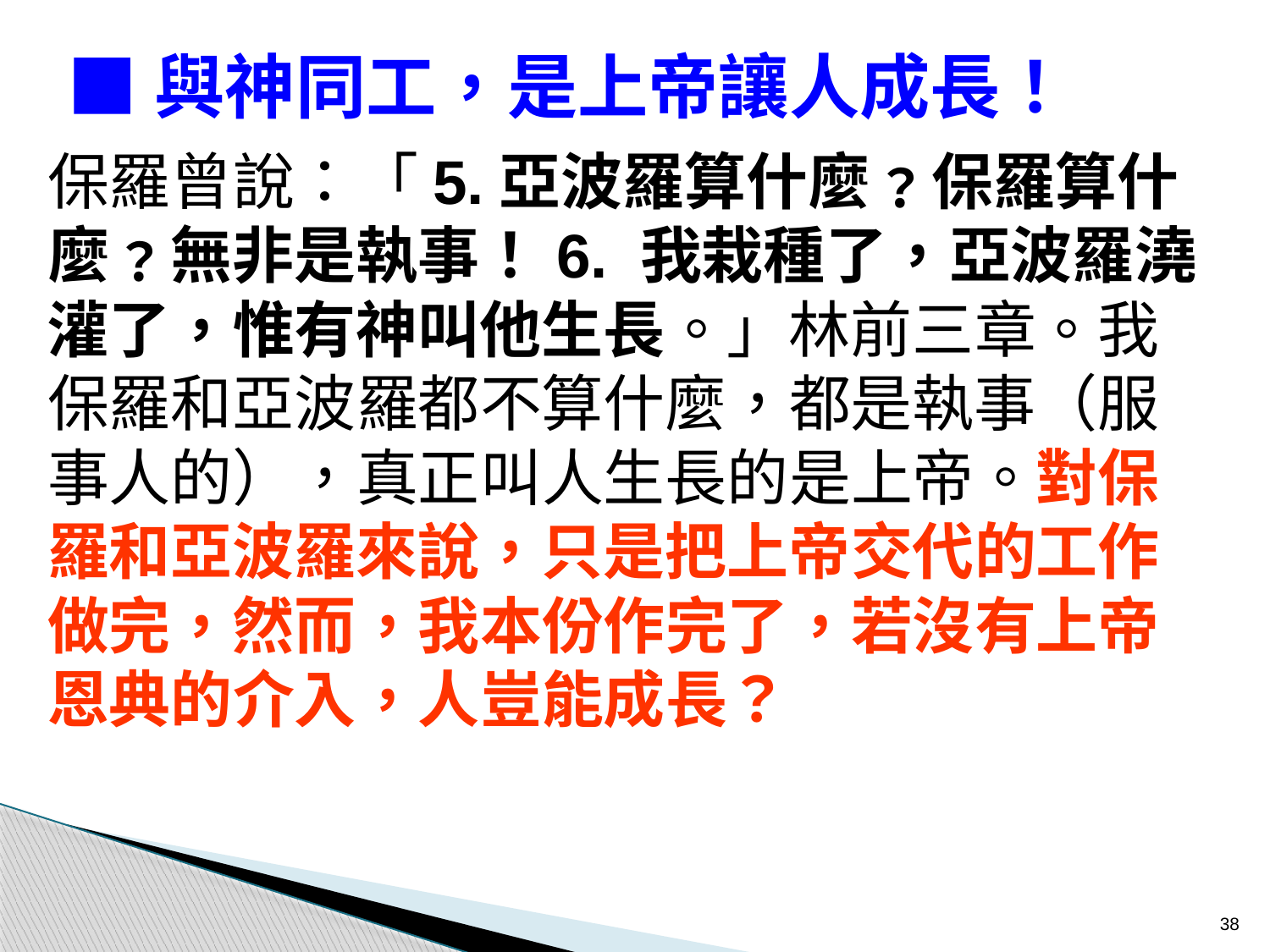

■與神同工，是上帝讓人成長！
保羅曾說：「5.亞波羅算什麼﹖保羅算什麼﹖無非是執事！6. 我栽種了，亞波羅澆灌了，惟有神叫他生長。」林前三章。我保羅和亞波羅都不算什麼，都是執事（服事人的），真正叫人生長的是上帝。對保羅和亞波羅來說，只是把上帝交代的工作做完，然而，我本份作完了，若沒有上帝恩典的介入，人豈能成長？

38